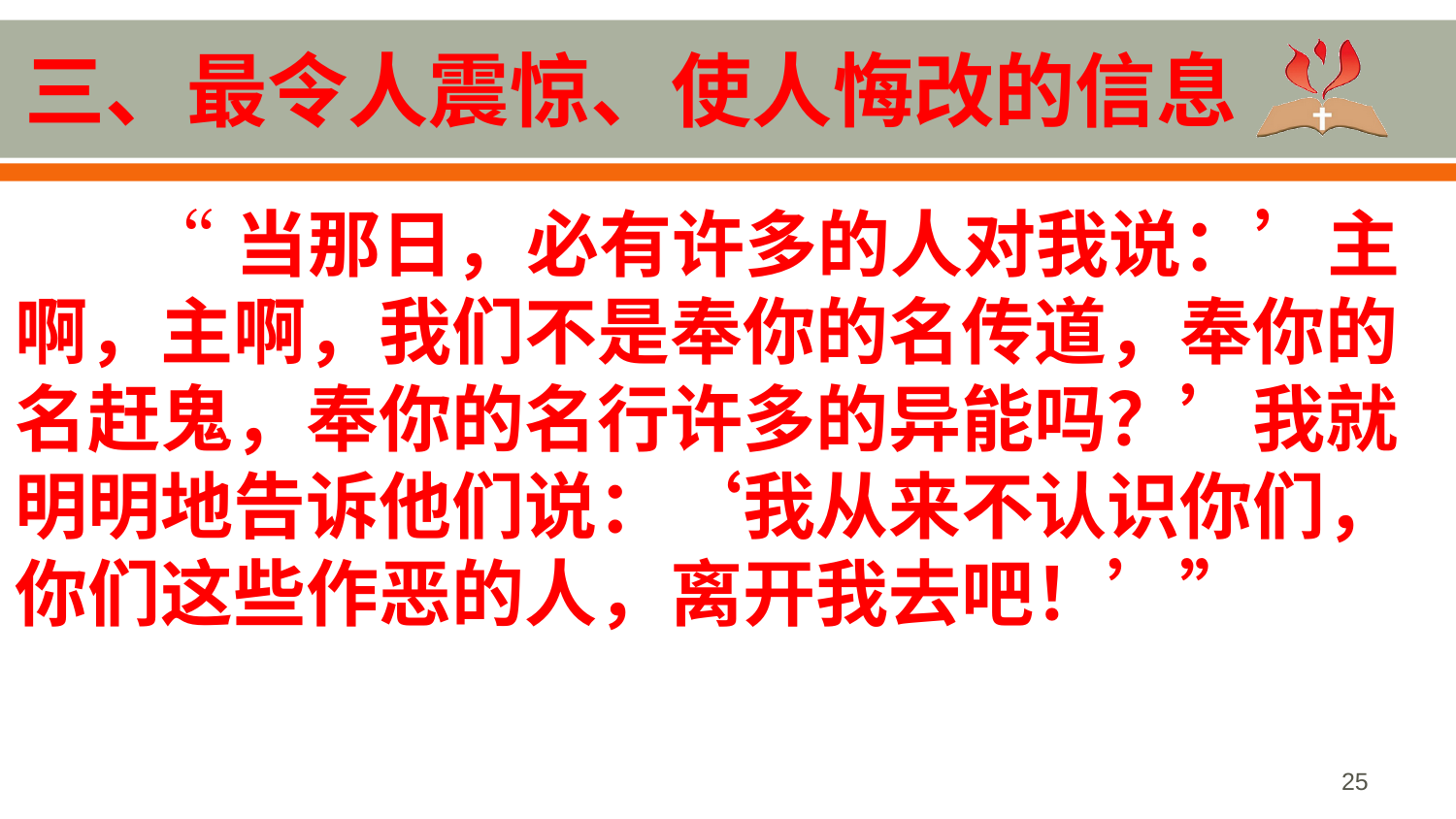

# 三、最令人震惊、使人悔改的信息
       “当那日，必有许多的人对我说：’主啊，主啊，我们不是奉你的名传道，奉你的名赶鬼，奉你的名行许多的异能吗？’我就明明地告诉他们说：‘我从来不认识你们，你们这些作恶的人，离开我去吧！’”
25